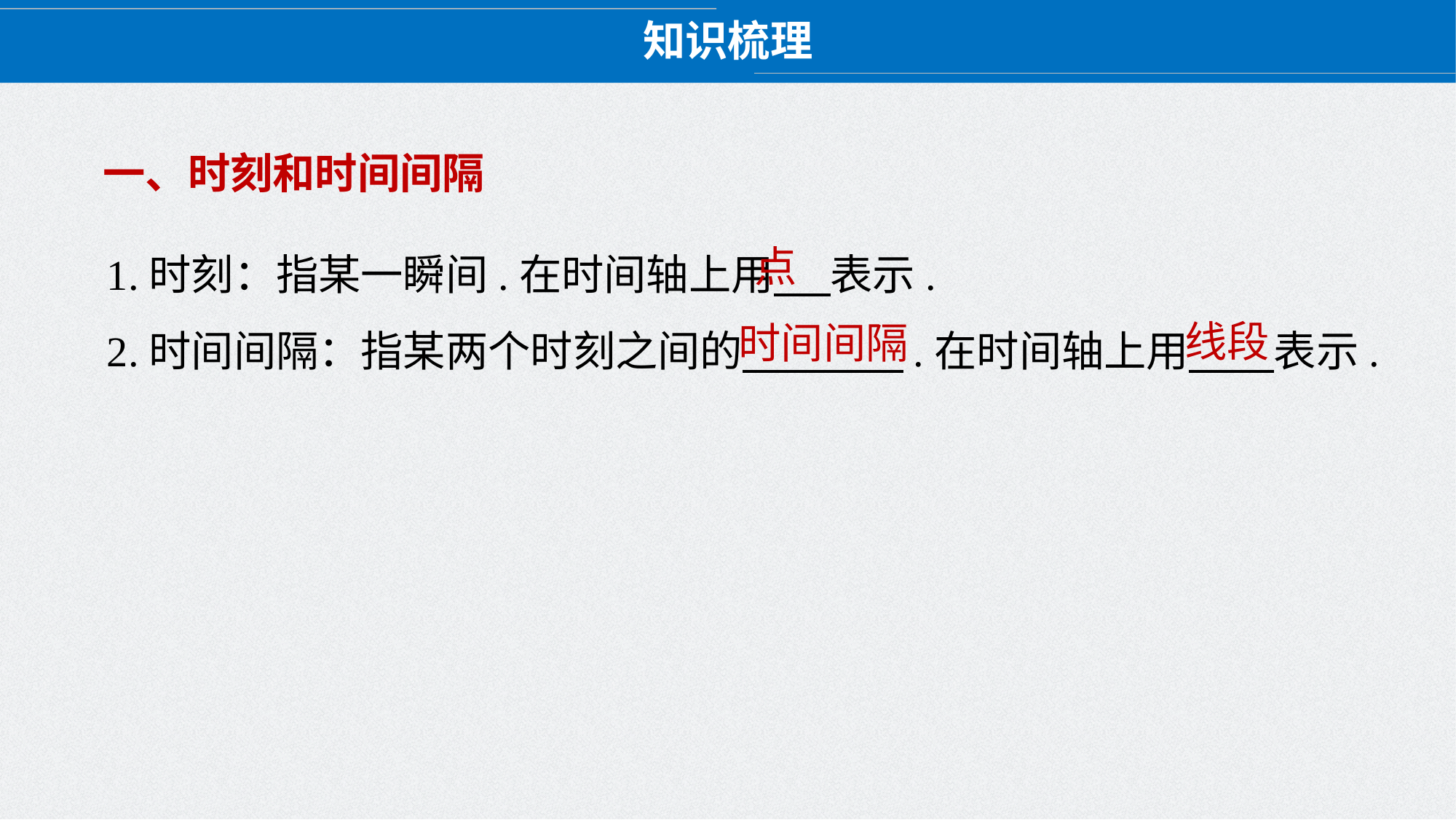

知识梳理
一、时刻和时间间隔
1.时刻：指某一瞬间.在时间轴上用      表示.
2.时间间隔：指某两个时刻之间的                 .在时间轴上用         表示.
点
线段
时间间隔